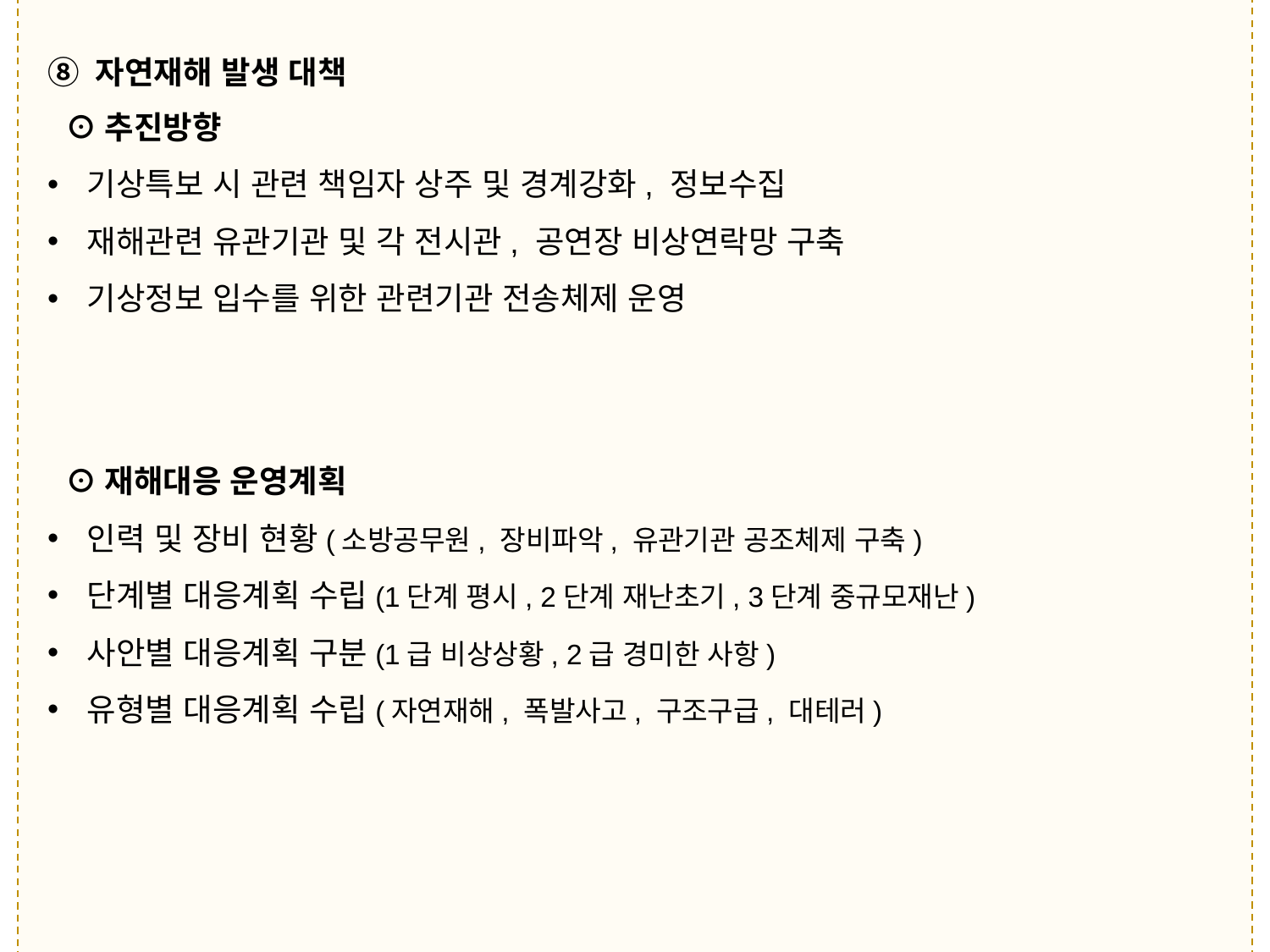

⑧ 자연재해 발생 대책

  ⊙추진방향
기상특보 시 관련 책임자 상주 및 경계강화, 정보수집
재해관련 유관기관 및 각 전시관, 공연장 비상연락망 구축
기상정보 입수를 위한 관련기관 전송체제 운영

  ⊙재해대응 운영계획
인력 및 장비 현황(소방공무원, 장비파악, 유관기관 공조체제 구축)
단계별 대응계획 수립(1단계 평시, 2단계 재난초기, 3단계 중규모재난)
사안별 대응계획 구분(1급 비상상황, 2급 경미한 사항)
유형별 대응계획 수립(자연재해, 폭발사고, 구조구급, 대테러)